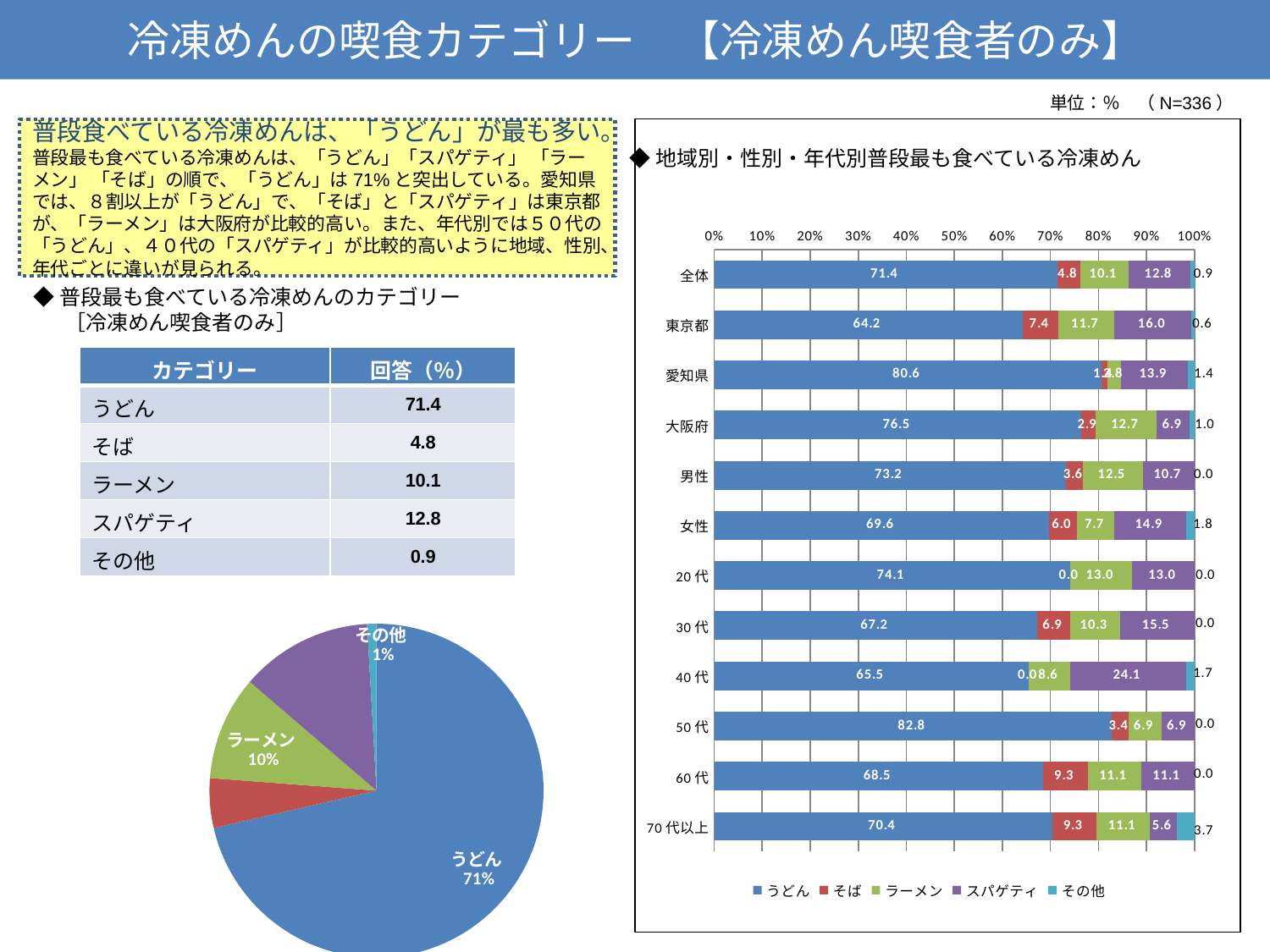

冷凍めんの喫食カテゴリー　【冷凍めん喫食者のみ】
単位：％　（N=336）
普段食べている冷凍めんは、「うどん」が最も多い。
普段最も食べている冷凍めんは、「うどん」「スパゲティ」 「ラーメン」 「そば」の順で、「うどん」は71%と突出している。愛知県では、８割以上が「うどん」で、「そば」と「スパゲティ」は東京都が、「ラーメン」は大阪府が比較的高い。また、年代別では５０代の「うどん」、４０代の「スパゲティ」が比較的高いように地域、性別、年代ごとに違いが見られる。

◆地域別・性別・年代別普段最も食べている冷凍めん

### Chart

| Category | うどん | そば | ラーメン | スパゲティ | その他 |
|---|---|---|---|---|---|
| 全体 | 71.42857142857139 | 4.761904761904762 | 10.119047619047642 | 12.797619047619047 | 0.8928571428571426 |
| 東京都 | 64.19753086419753 | 7.4074074074074066 | 11.72839506172838 | 16.049382716049383 | 0.6172839506172839 |
| 愛知県 | 80.55555555555546 | 1.3888888888888906 | 2.7777777777777852 | 13.88888888888889 | 1.3888888888888906 |
| 大阪府 | 76.47058823529409 | 2.9411764705882337 | 12.745098039215685 | 6.862745098039209 | 0.980392156862744 |
| 男性 | 73.21428571428572 | 3.5714285714285707 | 12.5 | 10.714285714285714 | 0.0 |
| 女性 | 69.64285714285695 | 5.952380952380945 | 7.7380952380952355 | 14.880952380952381 | 1.7857142857142831 |
| 20代 | 74.07407407407405 | 0.0 | 12.962962962962974 | 12.962962962962974 | 0.0 |
| 30代 | 67.24137931034481 | 6.896551724137931 | 10.344827586206897 | 15.517241379310345 | 0.0 |
| 40代 | 65.51724137931049 | 0.0 | 8.620689655172415 | 24.1379310344828 | 1.7241379310344827 |
| 50代 | 82.75862068965532 | 3.4482758620689653 | 6.896551724137931 | 6.896551724137931 | 0.0 |
| 60代 | 68.51851851851852 | 9.259259259259279 | 11.111111111111091 | 11.111111111111091 | 0.0 |
| 70代以上 | 70.37037037037017 | 9.259259259259279 | 11.111111111111091 | 5.555555555555544 | 3.703703703703704 |
◆普段最も食べている冷凍めんのカテゴリー
 　［冷凍めん喫食者のみ］
| カテゴリー | 回答（％） |
| --- | --- |
| うどん | 71.4 |
| そば | 4.8 |
| ラーメン | 10.1 |
| スパゲティ | 12.8 |
| その他 | 0.9 |

### Chart

| Category |  |
|---|---|
| うどん  | 71.4 |
| そば  | 4.8 |
| ラーメン  | 10.1 |
| スパゲティ  | 12.8 |
| その他  | 0.9 |